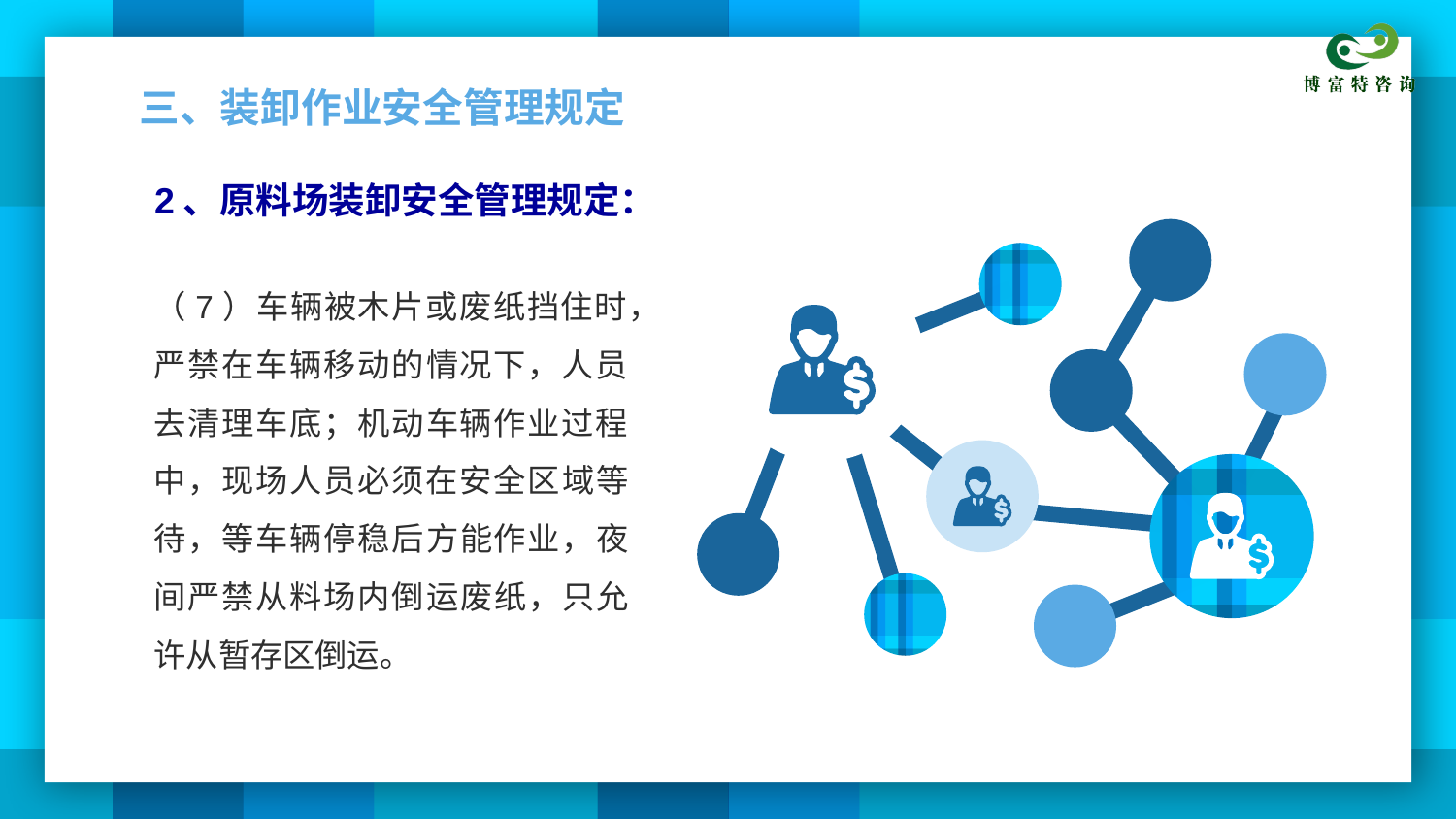

三、装卸作业安全管理规定
2、原料场装卸安全管理规定：

（7）车辆被木片或废纸挡住时，严禁在车辆移动的情况下，人员去清理车底；机动车辆作业过程中，现场人员必须在安全区域等待，等车辆停稳后方能作业，夜间严禁从料场内倒运废纸，只允许从暂存区倒运。